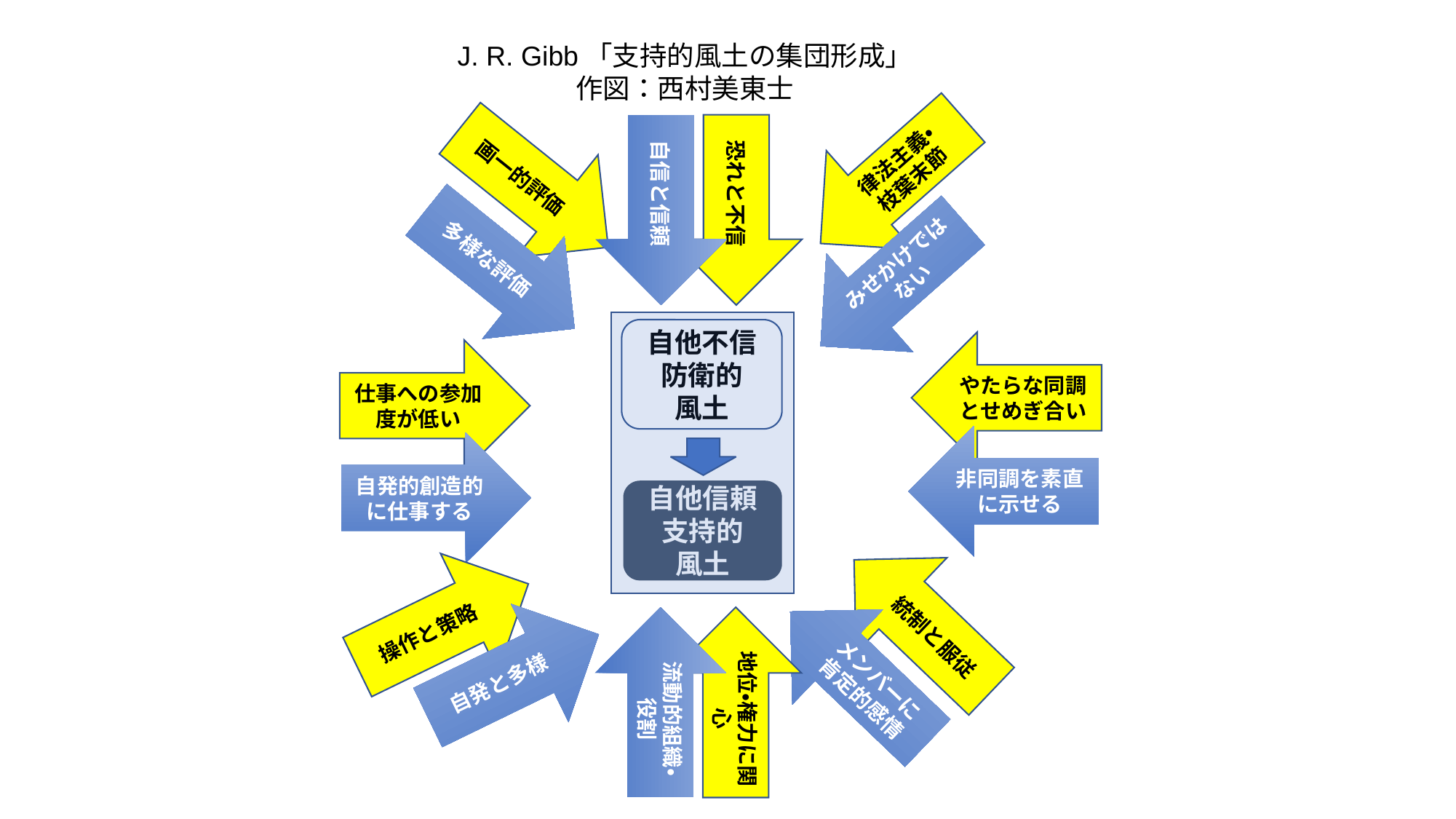

J. R. Gibb「支持的風土の集団形成」
作図：西村美東士
律法主義・
枝葉末節
画一的評価
自信と信頼
恐れと不信
多様な評価
みせかけではない

自他不信防衛的
風土
やたらな同調とせめぎ合い
仕事への参加度が低い
非同調を素直に示せる
自発的創造的に仕事する

自他信頼支持的
風土
操作と策略
統制と服従
自発と多様
メンバーに
肯定的感情
流動的組織・役割
地位・権力に関心